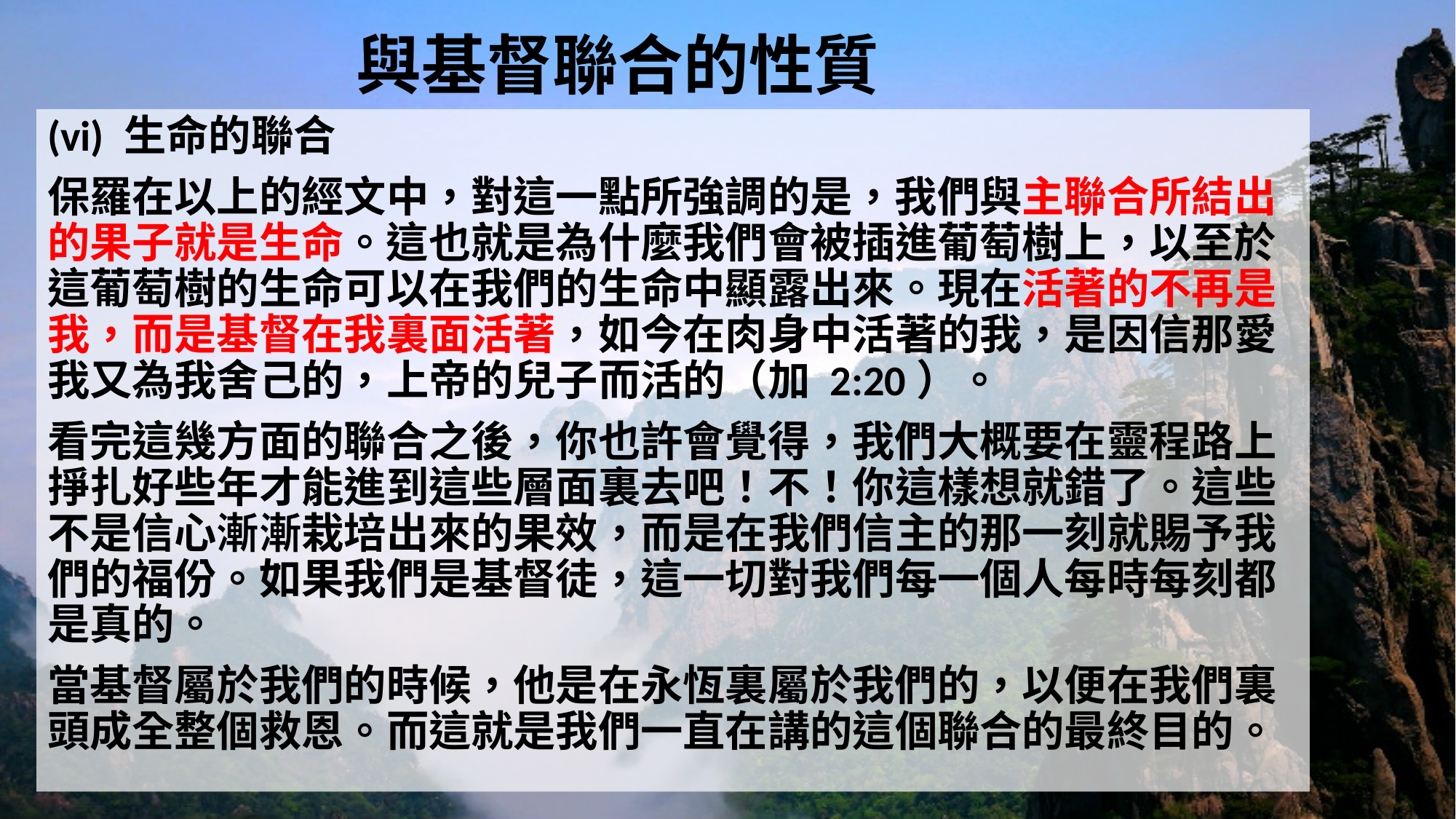

# 與基督聯合的性質
(vi) 生命的聯合
保羅在以上的經文中，對這一點所強調的是，我們與主聯合所結出的果子就是生命。這也就是為什麼我們會被插進葡萄樹上，以至於這葡萄樹的生命可以在我們的生命中顯露出來。現在活著的不再是我，而是基督在我裏面活著，如今在肉身中活著的我，是因信那愛我又為我舍己的，上帝的兒子而活的（加 2:20）。
看完這幾方面的聯合之後，你也許會覺得，我們大概要在靈程路上掙扎好些年才能進到這些層面裏去吧！不！你這樣想就錯了。這些不是信心漸漸栽培出來的果效，而是在我們信主的那一刻就賜予我們的福份。如果我們是基督徒，這一切對我們每一個人每時每刻都是真的。
當基督屬於我們的時候，他是在永恆裏屬於我們的，以便在我們裏頭成全整個救恩。而這就是我們一直在講的這個聯合的最終目的。